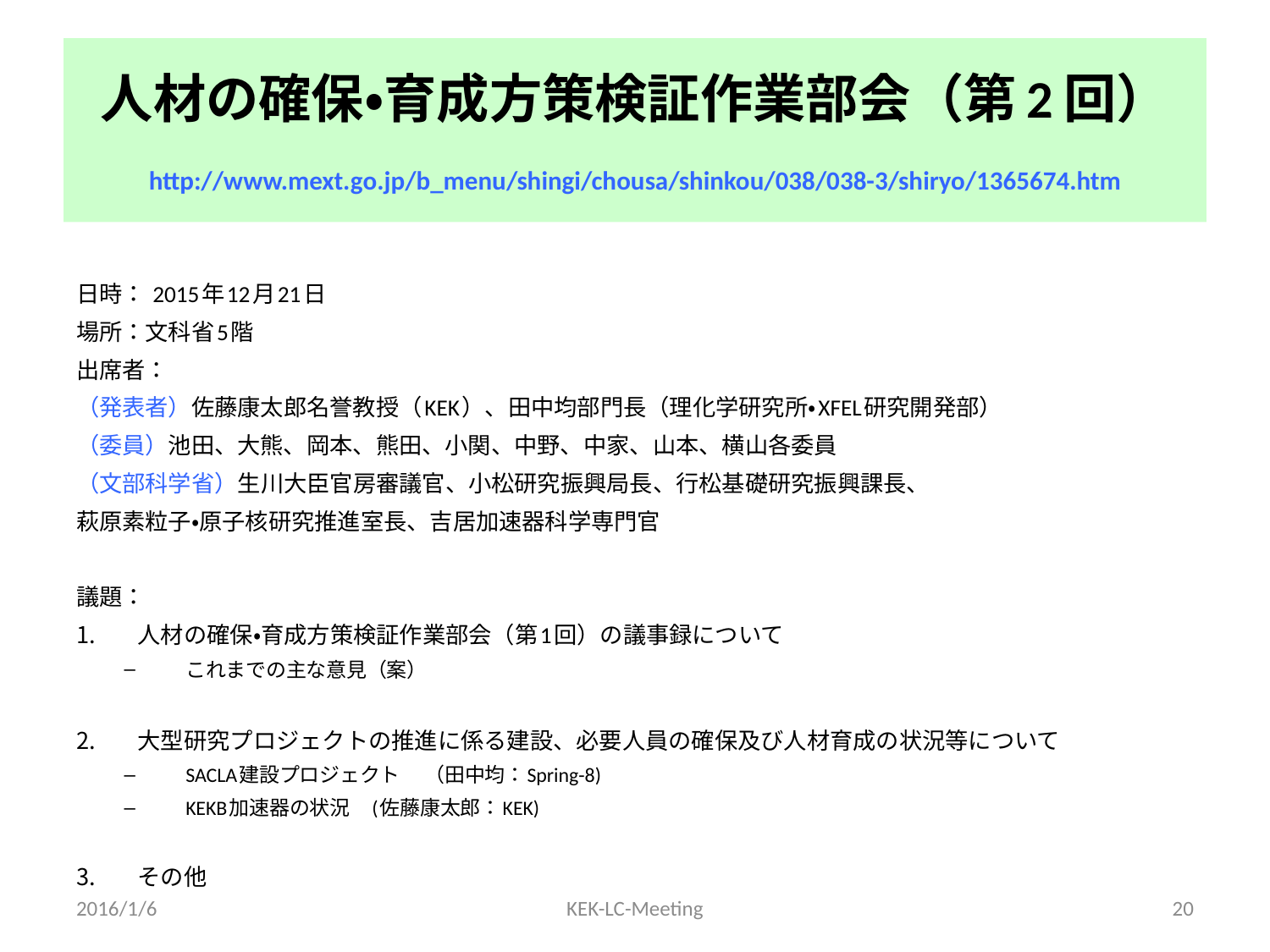

# 人材の確保・育成方策検証作業部会（第2回） http://www.mext.go.jp/b_menu/shingi/chousa/shinkou/038/038-3/shiryo/1365674.htm
日時： 2015年12月21日
場所：文科省5階
出席者：
（発表者）佐藤康太郎名誉教授（KEK）、田中均部門長（理化学研究所・XFEL研究開発部）
（委員）池田、大熊、岡本、熊田、小関、中野、中家、山本、横山各委員
（文部科学省）生川大臣官房審議官、小松研究振興局長、行松基礎研究振興課長、
萩原素粒子・原子核研究推進室長、吉居加速器科学専門官

議題：
人材の確保・育成方策検証作業部会（第1回）の議事録について
これまでの主な意見（案）

大型研究プロジェクトの推進に係る建設、必要人員の確保及び人材育成の状況等について
SACLA建設プロジェクト 　（田中均：Spring-8)
KEKB加速器の状況　(佐藤康太郎：KEK)

その他
2016/1/6
KEK-LC-Meeting
20